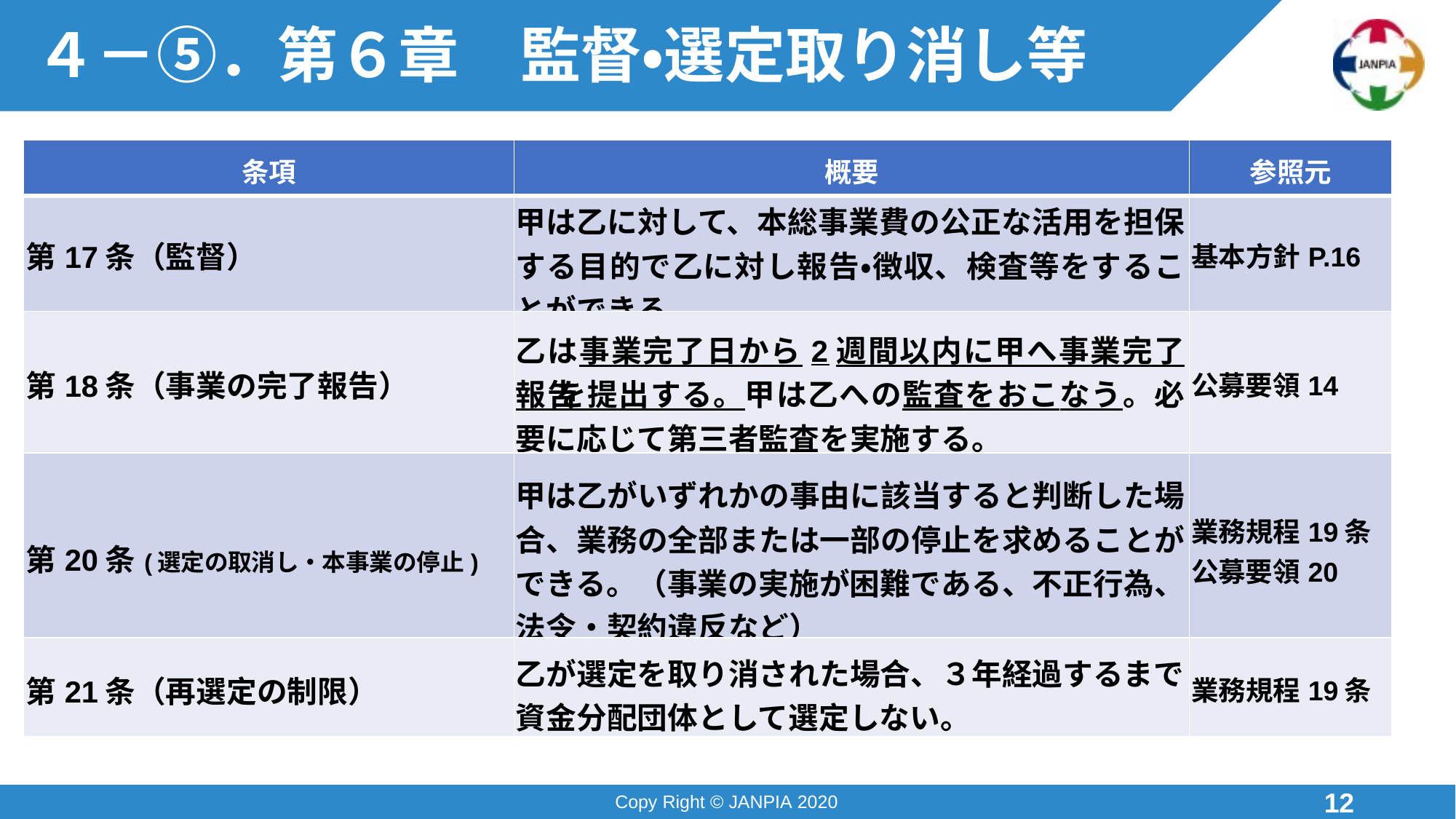

４－⑤．第６章
# 監督・選定取り消し等
| 条項 | 概要 | 参照元 |
| --- | --- | --- |
| 第17条（監督） | 甲は乙に対して、本総事業費の公正な活用を担保 する目的で乙に対し報告・徴収、検査等をすることができる。 | 基本方針P.16 |
| 第18条（事業の完了報告） | 乙は事業完了日から2週間以内に甲へ事業完了報告 を提出する。甲は乙への監査をおこなう。必要に応じて第三者監査を実施する。 | 公募要領14 |
| 第20条(選定の取消し・本事業の停止) | 甲は乙がいずれかの事由に該当すると判断した場 合、業務の全部または一部の停止を求めることが できる。（事業の実施が困難である、不正行為、 法令・契約違反など） | 業務規程19条 公募要領20 |
| 第21条（再選定の制限） | 乙が選定を取り消された場合、３年経過するまで 資金分配団体として選定しない。 | 業務規程19条 |
12
Copy Right © JANPIA 2020